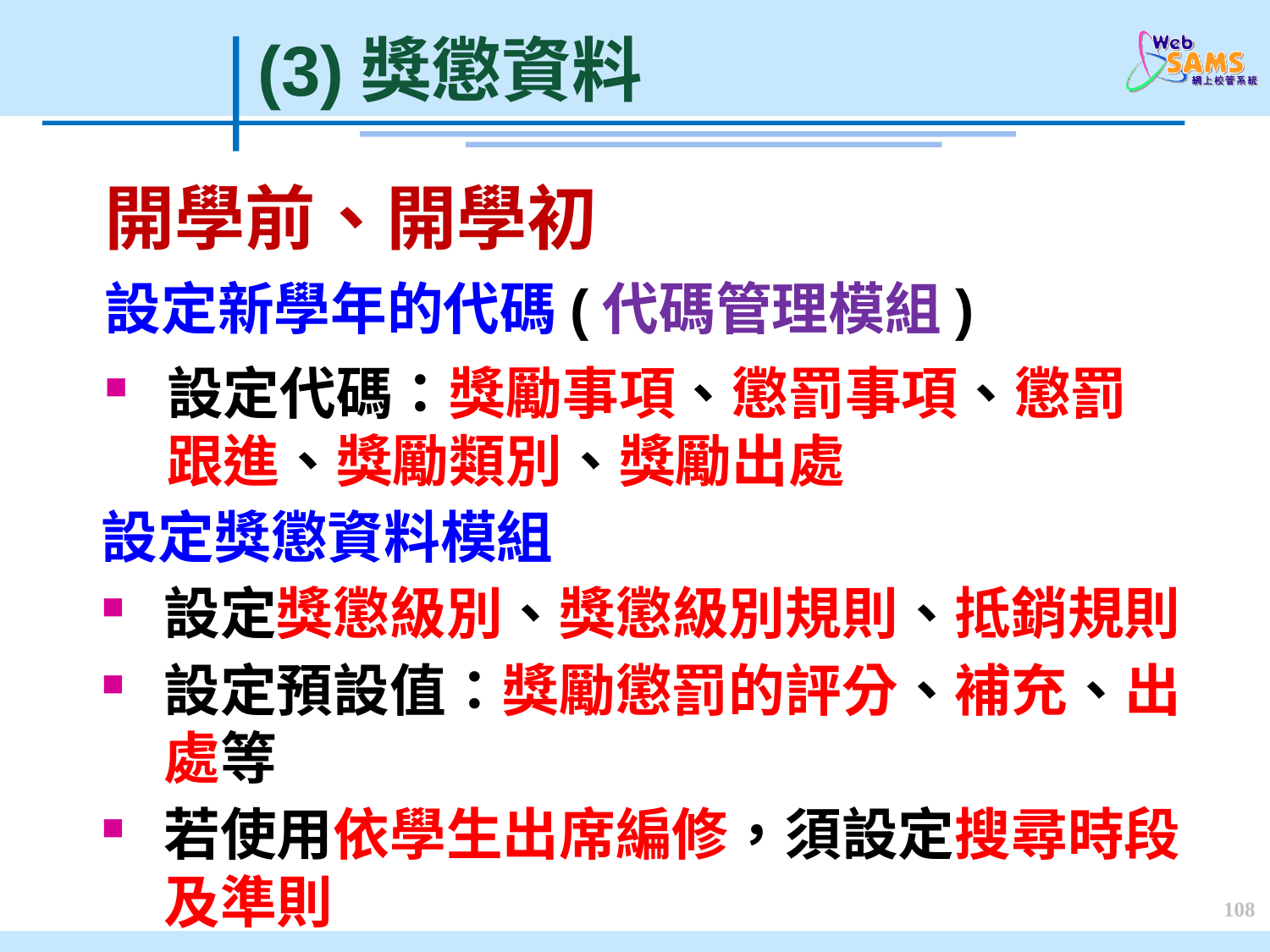

(3)獎懲資料
開學前、開學初
設定新學年的代碼(代碼管理模組)
設定代碼：獎勵事項、懲罰事項、懲罰跟進、獎勵類別、獎勵出處
設定獎懲資料模組
設定獎懲級別、獎懲級別規則、抵銷規則
設定預設值：獎勵懲罰的評分、補充、出處等
若使用依學生出席編修，須設定搜尋時段及準則
108